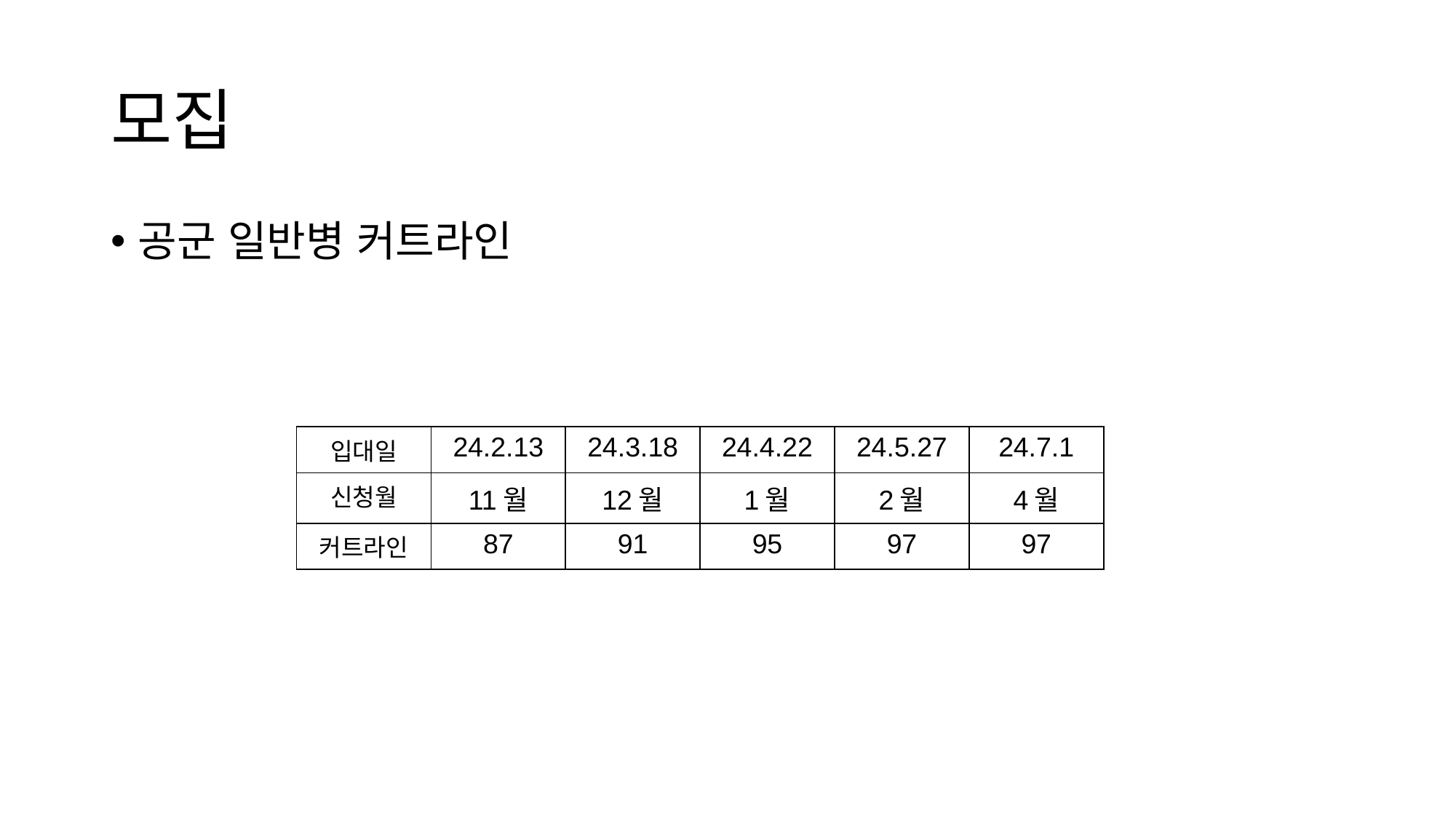

# 모집
공군 일반병 커트라인

| 입대일 | 24.2.13 | 24.3.18 | 24.4.22 | 24.5.27 | 24.7.1 |
| --- | --- | --- | --- | --- | --- |
| 신청월 | 11월 | 12월 | 1월 | 2월 | 4월 |
| 커트라인 | 87 | 91 | 95 | 97 | 97 |